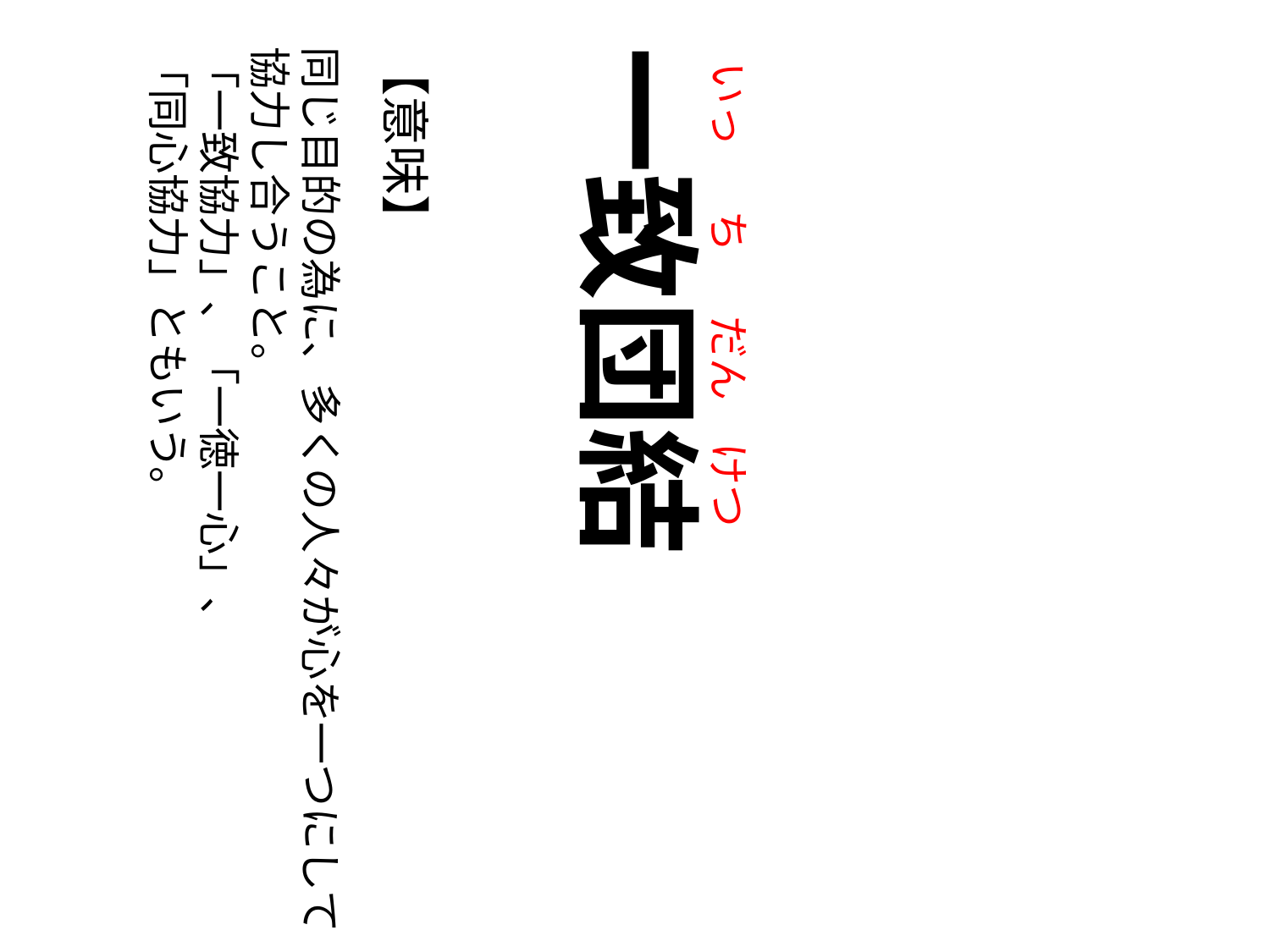

いっ
ち
だん
けつ
【意味】

同じ目的の為に、多くの人々が心を一つにして協力し合うこと。
「一致協力」、「一徳一心」、
「同心協力」ともいう。
一致団結